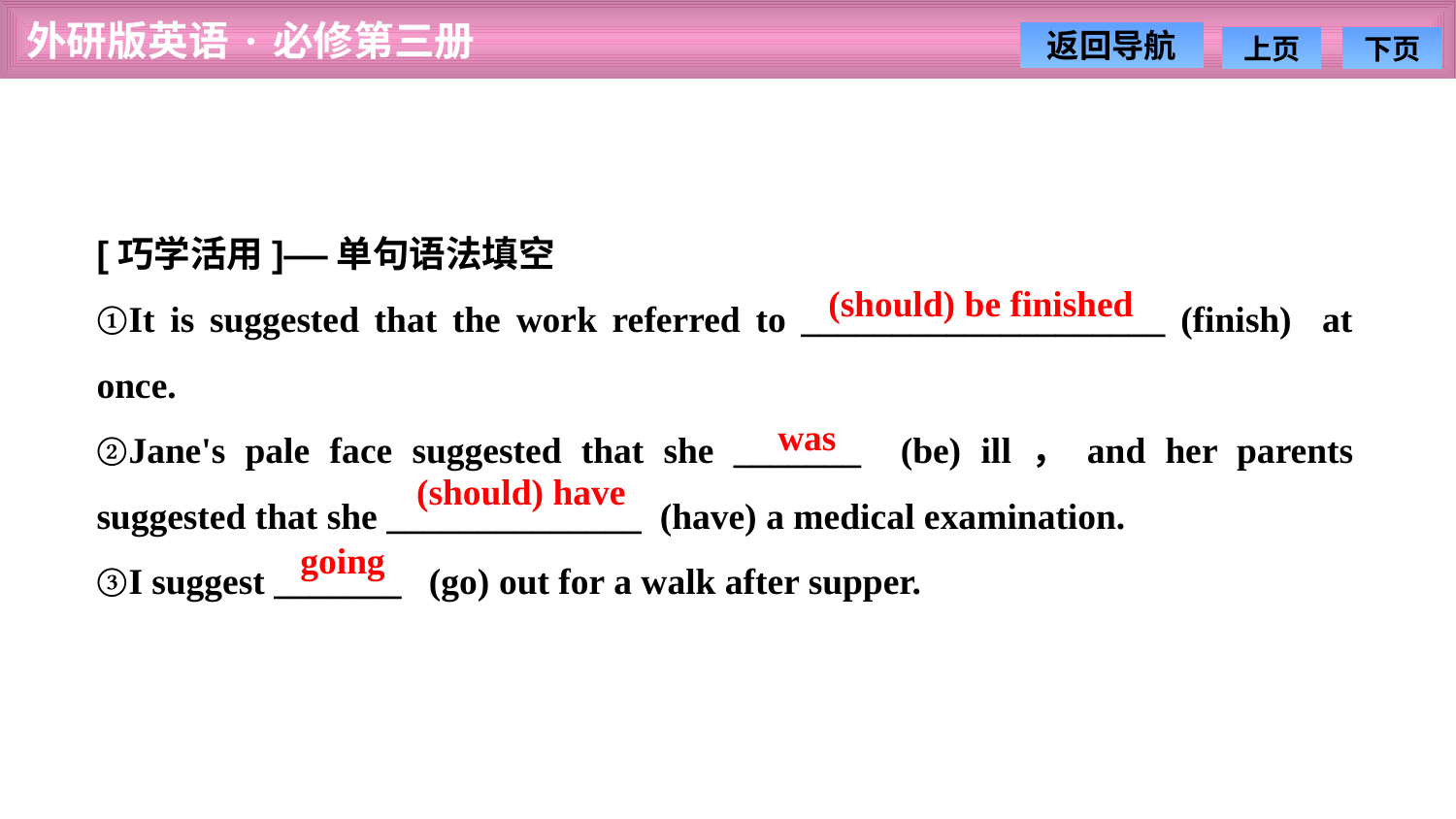

[巧学活用]——单句语法填空
①It is suggested that the work referred to ____________________ (finish)  at once.
②Jane's pale face suggested that she _______  (be) ill，and her parents suggested that she ______________  (have) a medical examination.
③I suggest _______   (go) out for a walk after supper.
 (should) be finished
was
(should) have
going